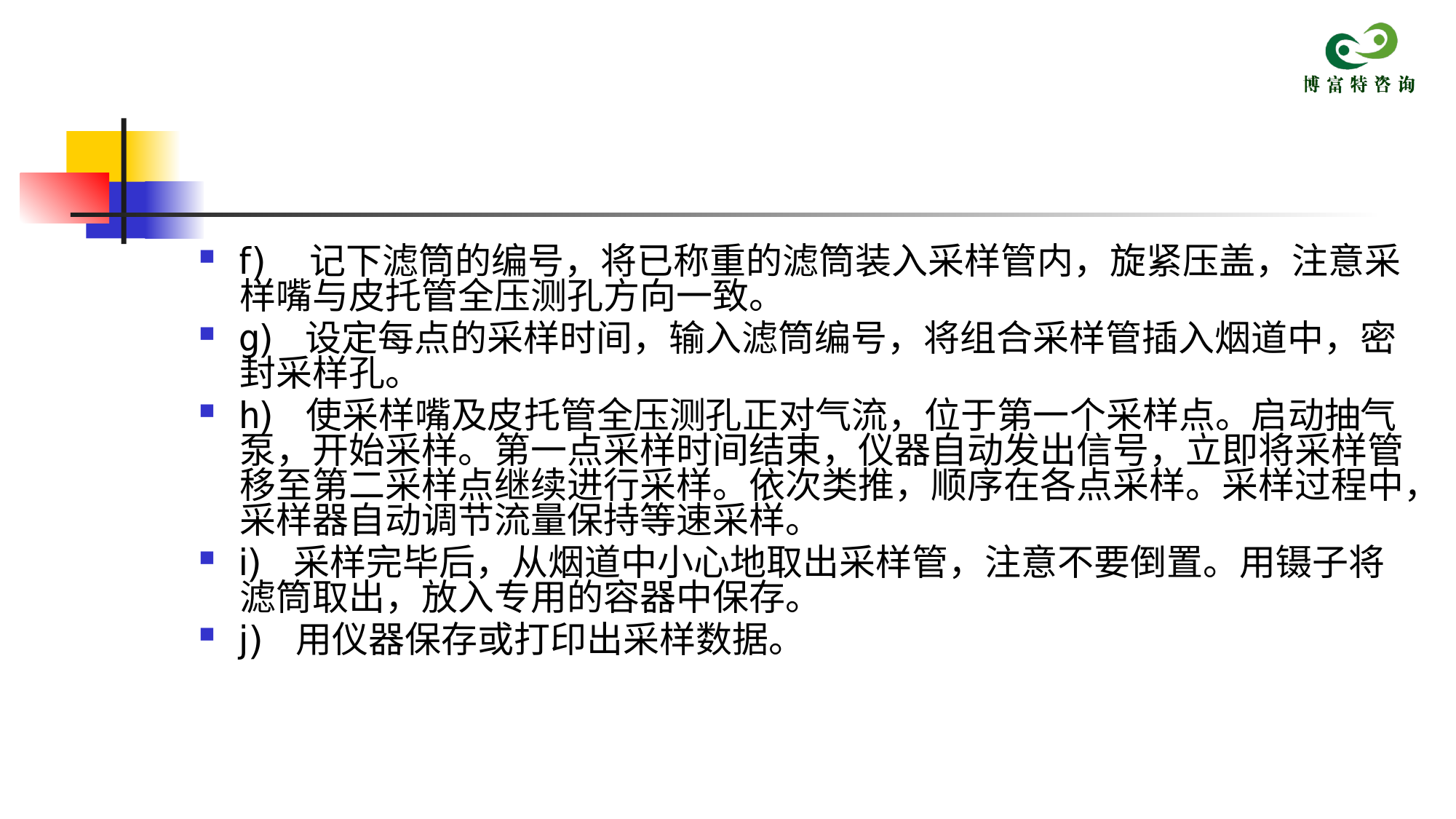

f)   记下滤筒的编号，将已称重的滤筒装入采样管内，旋紧压盖，注意采样嘴与皮托管全压测孔方向一致。
g)  设定每点的采样时间，输入滤筒编号，将组合采样管插入烟道中，密封采样孔。
h)  使采样嘴及皮托管全压测孔正对气流，位于第一个采样点。启动抽气泵，开始采样。第一点采样时间结束，仪器自动发出信号，立即将采样管移至第二采样点继续进行采样。依次类推，顺序在各点采样。采样过程中，采样器自动调节流量保持等速采样。
i)  采样完毕后，从烟道中小心地取出采样管，注意不要倒置。用镊子将滤筒取出，放入专用的容器中保存。
j)  用仪器保存或打印出采样数据。